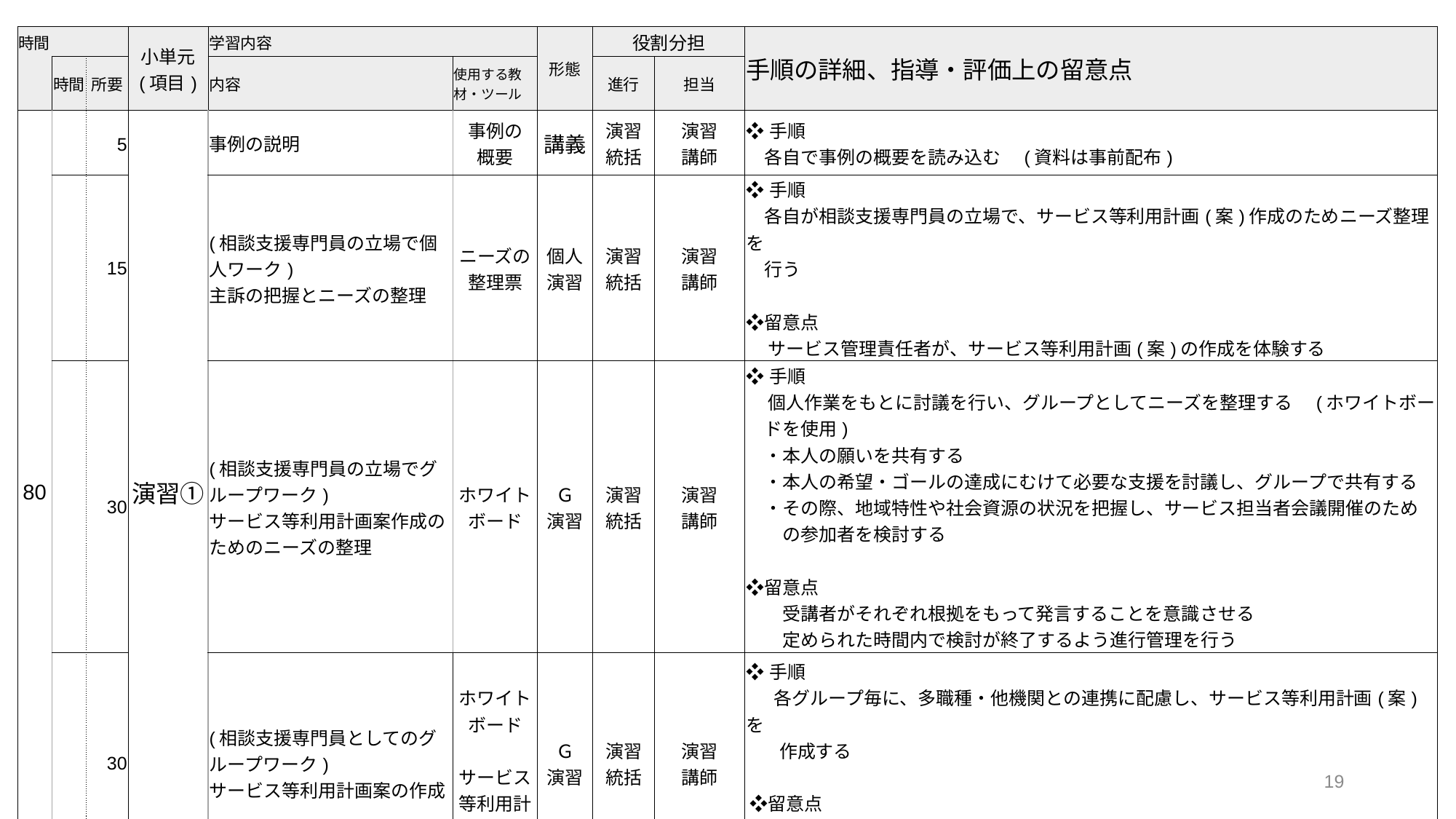

| 時間 |  |  | 小単元 (項目) | 学習内容 |  | 形態 | 役割分担 |  | 手順の詳細、指導・評価上の留意点 |
| --- | --- | --- | --- | --- | --- | --- | --- | --- | --- |
|  | 時間 | 所要 |  | 内容 | 使用する教材・ツール |  | 進行 | 担当 |  |
| 80 |  | 5 | 演習① | 事例の説明 | 事例の 概要 | 講義 | 演習 統括 | 演習 講師 | ❖手順 　各自で事例の概要を読み込む　(資料は事前配布) |
|  |  | 15 |  | (相談支援専門員の立場で個人ワーク) 主訴の把握とニーズの整理 | ニーズの整理票 | 個人 演習 | 演習 統括 | 演習 講師 | ❖手順 　各自が相談支援専門員の立場で、サービス等利用計画(案)作成のためニーズ整理を 　行う 　　　 ❖留意点 　 サービス管理責任者が、サービス等利用計画(案)の作成を体験する |
|  |  | 30 |  | (相談支援専門員の立場でグループワーク) サービス等利用計画案作成のためのニーズの整理 | ホワイトボード | Ｇ 演習 | 演習 統括 | 演習 講師 | ❖手順 　 個人作業をもとに討議を行い、グループとしてニーズを整理する　(ホワイトボー 　ドを使用) 　・本人の願いを共有する 　・本人の希望・ゴールの達成にむけて必要な支援を討議し、グループで共有する 　・その際、地域特性や社会資源の状況を把握し、サービス担当者会議開催のため 　　の参加者を検討する ❖留意点 　　受講者がそれぞれ根拠をもって発言することを意識させる 　　定められた時間内で検討が終了するよう進行管理を行う |
|  |  | 30 |  | (相談支援専門員としてのグループワーク) サービス等利用計画案の作成 | ホワイトボード サービス等利用計画の様式 | Ｇ 演習 | 演習 統括 | 演習 講師 | ❖手順 各グループ毎に、多職種・他機関との連携に配慮し、サービス等利用計画(案)を 作成する ❖留意点 サービス担当者会議に招集する人や機関の設定も含めて討議する 各グループにて振り返りと講師コメントを実施する |
19